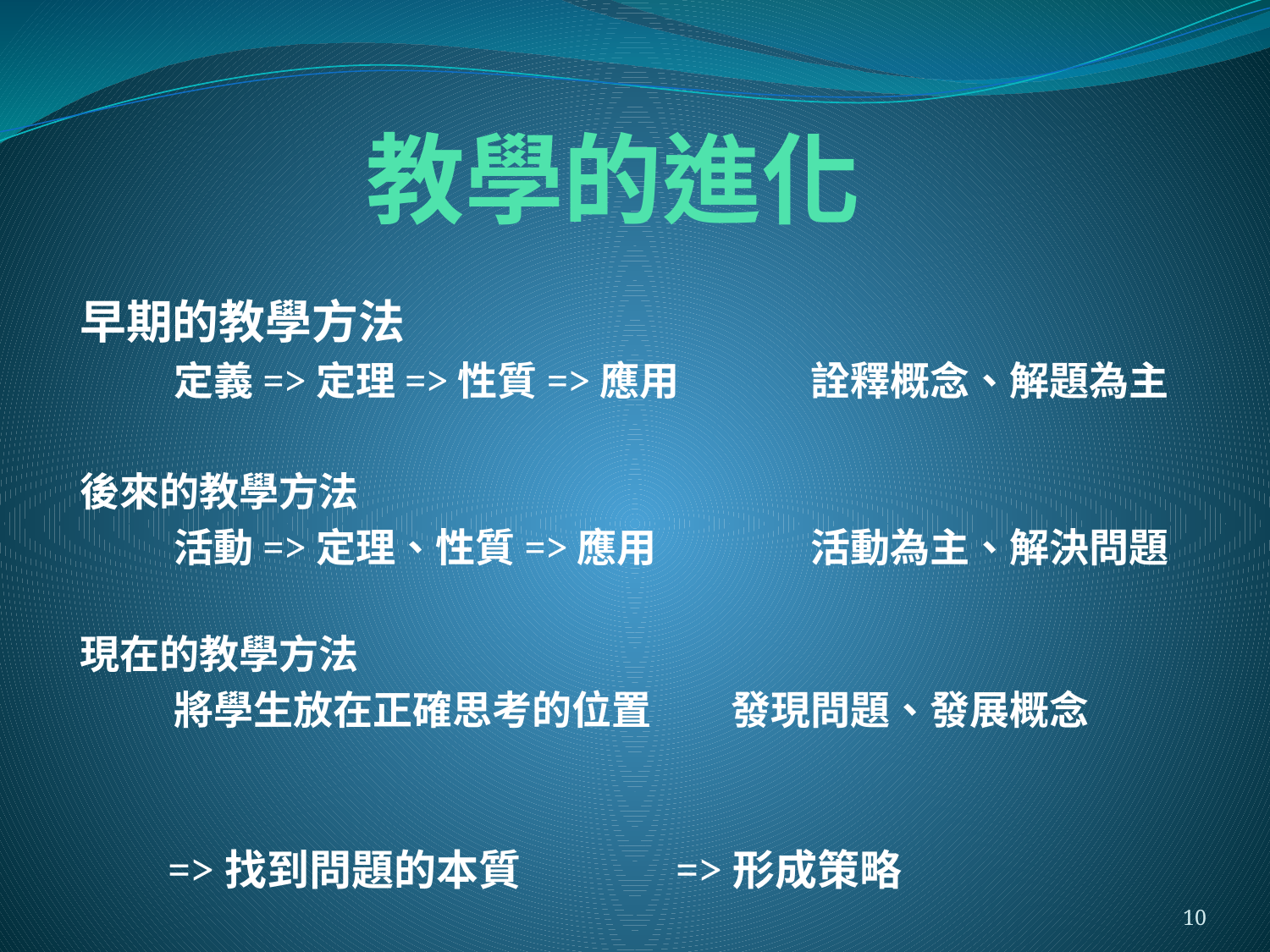

# 教學的進化
早期的教學方法
定義=>定理=>性質=>應用	　詮釋概念、解題為主

後來的教學方法
活動=>定理、性質=>應用	　活動為主、解決問題

現在的教學方法
將學生放在正確思考的位置　　發現問題、發展概念

=>找到問題的本質		=>形成策略
10